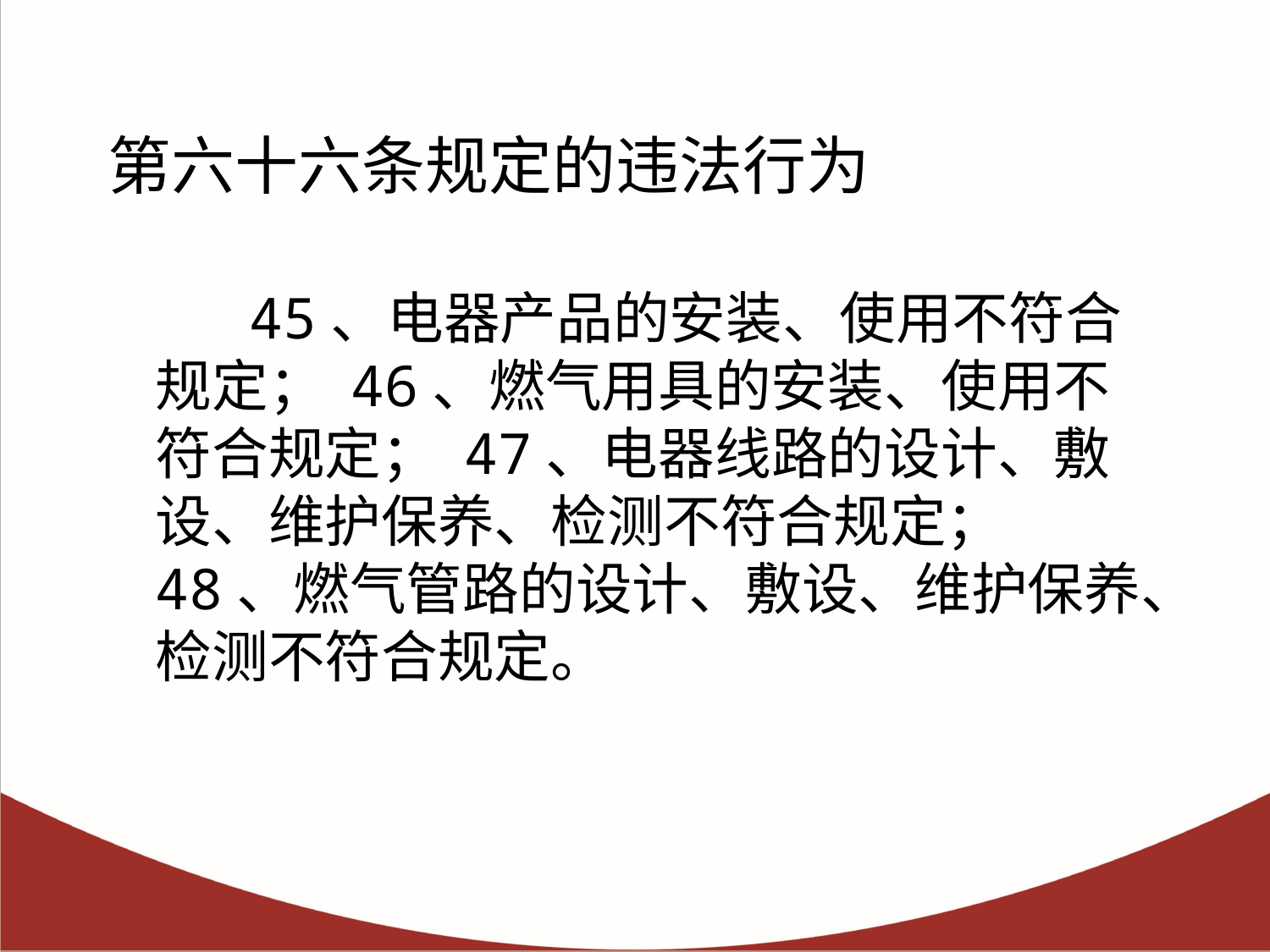

# 第六十六条规定的违法行为
          45、电器产品的安装、使用不符合规定； 46、燃气用具的安装、使用不符合规定； 47、电器线路的设计、敷设、维护保养、检测不符合规定； 48、燃气管路的设计、敷设、维护保养、检测不符合规定。